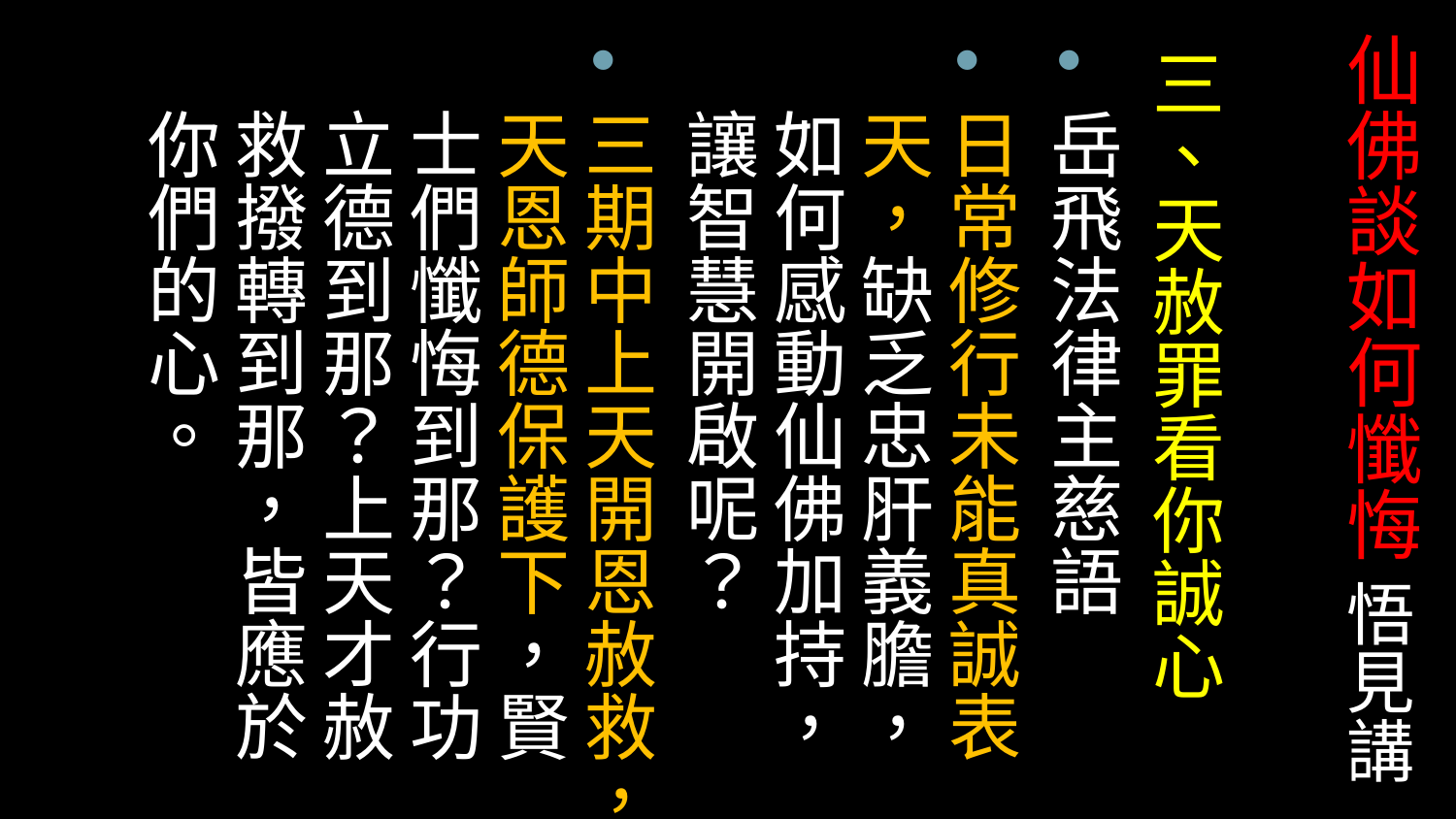

# 仙佛談如何懺悔 悟見講
三、天赦罪看你誠心
岳飛法律主慈語
日常修行未能真誠表天，缺乏忠肝義膽，如何感動仙佛加持，讓智慧開啟呢？
三期中上天開恩赦救，天恩師德保護下，賢士們懺悔到那？行功立德到那？上天才赦救撥轉到那，皆應於你們的心。